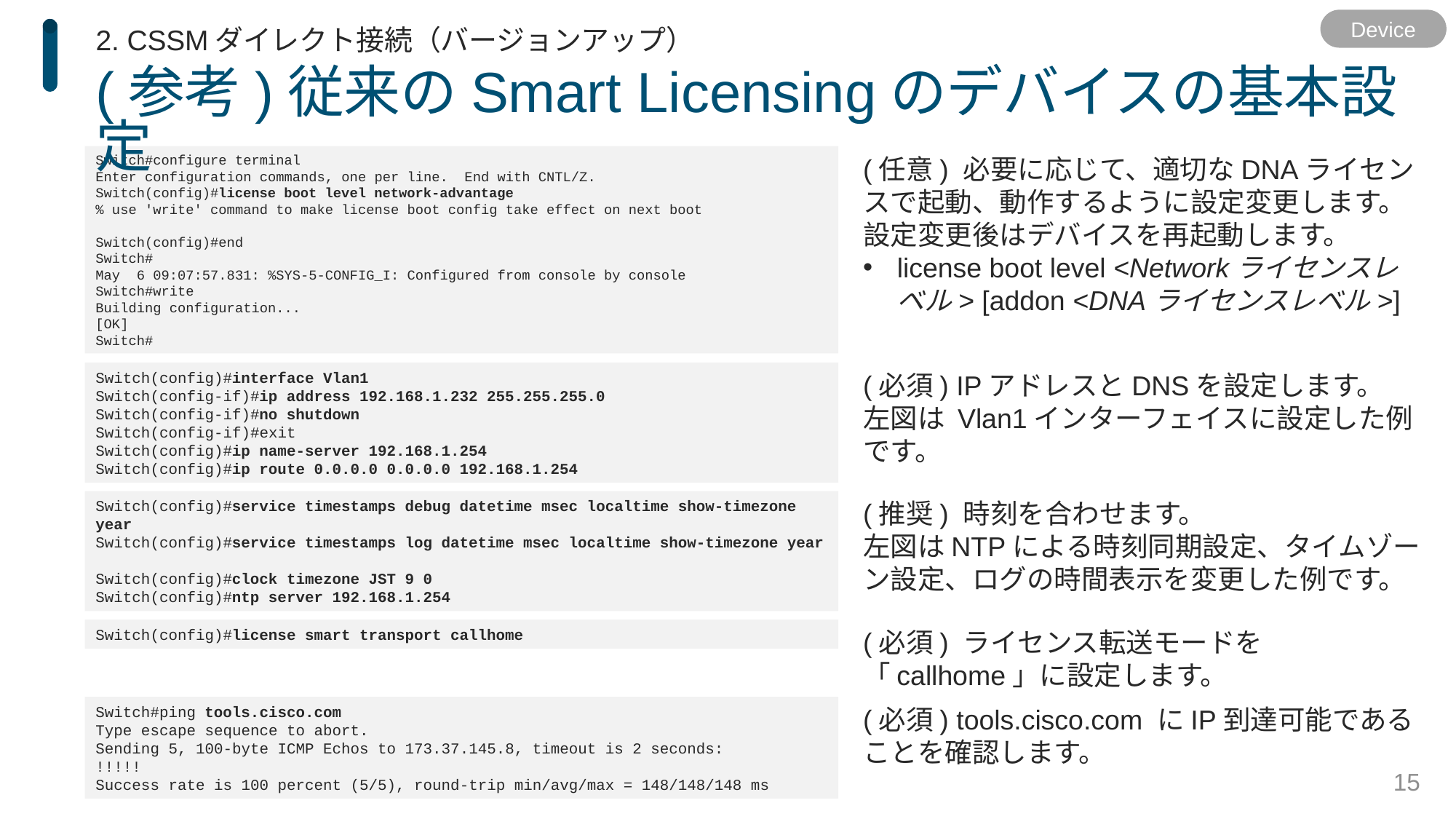

2. CSSMダイレクト接続（バージョンアップ）
Device
# (参考)従来のSmart Licensingのデバイスの基本設定
Switch#configure terminal
Enter configuration commands, one per line.  End with CNTL/Z.
Switch(config)#license boot level network-advantage
% use 'write' command to make license boot config take effect on next boot

Switch(config)#end
Switch#
May  6 09:07:57.831: %SYS-5-CONFIG_I: Configured from console by console
Switch#write
Building configuration...
[OK]
Switch#
(任意) 必要に応じて、適切なDNAライセンスで起動、動作するように設定変更します。設定変更後はデバイスを再起動します。
license boot level <Networkライセンスレベル> [addon <DNAライセンスレベル>]
Switch(config)#interface Vlan1
Switch(config-if)#ip address 192.168.1.232 255.255.255.0
Switch(config-if)#no shutdown
Switch(config-if)#exit
Switch(config)#ip name-server 192.168.1.254
Switch(config)#ip route 0.0.0.0 0.0.0.0 192.168.1.254
(必須) IPアドレスとDNSを設定します。
左図は Vlan1インターフェイスに設定した例です。
(推奨) 時刻を合わせます。
左図はNTPによる時刻同期設定、タイムゾーン設定、ログの時間表示を変更した例です。
Switch(config)#service timestamps debug datetime msec localtime show-timezone year
Switch(config)#service timestamps log datetime msec localtime show-timezone year

Switch(config)#clock timezone JST 9 0
Switch(config)#ntp server 192.168.1.254
(必須) ライセンス転送モードを「callhome」に設定します。
Switch(config)#license smart transport callhome
Switch#ping tools.cisco.com
Type escape sequence to abort.
Sending 5, 100-byte ICMP Echos to 173.37.145.8, timeout is 2 seconds:
!!!!!
Success rate is 100 percent (5/5), round-trip min/avg/max = 148/148/148 ms
(必須) tools.cisco.com にIP到達可能であることを確認します。
15